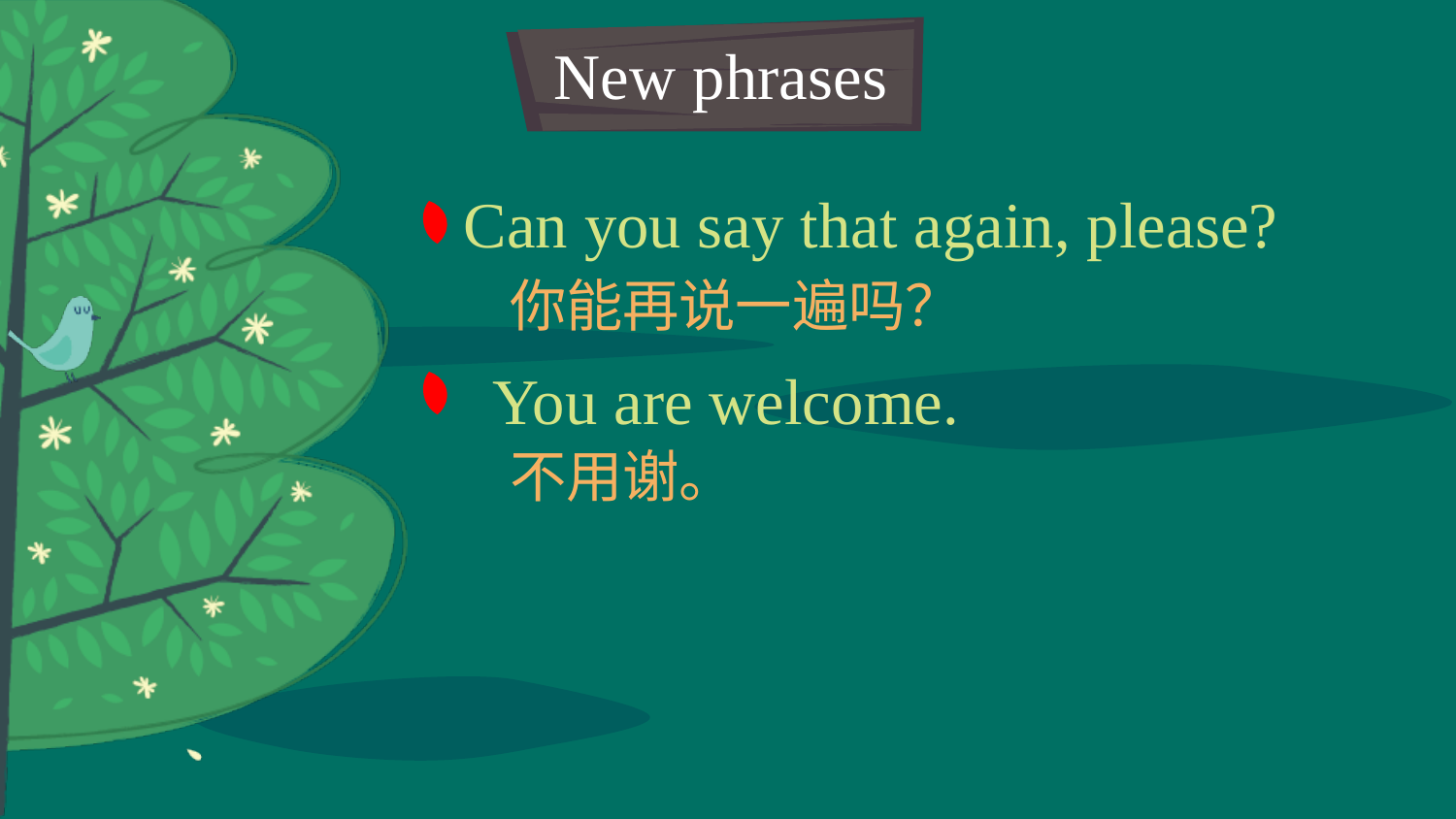

New phrases
Can you say that again, please?

你能再说一遍吗？
You are welcome.

不用谢。